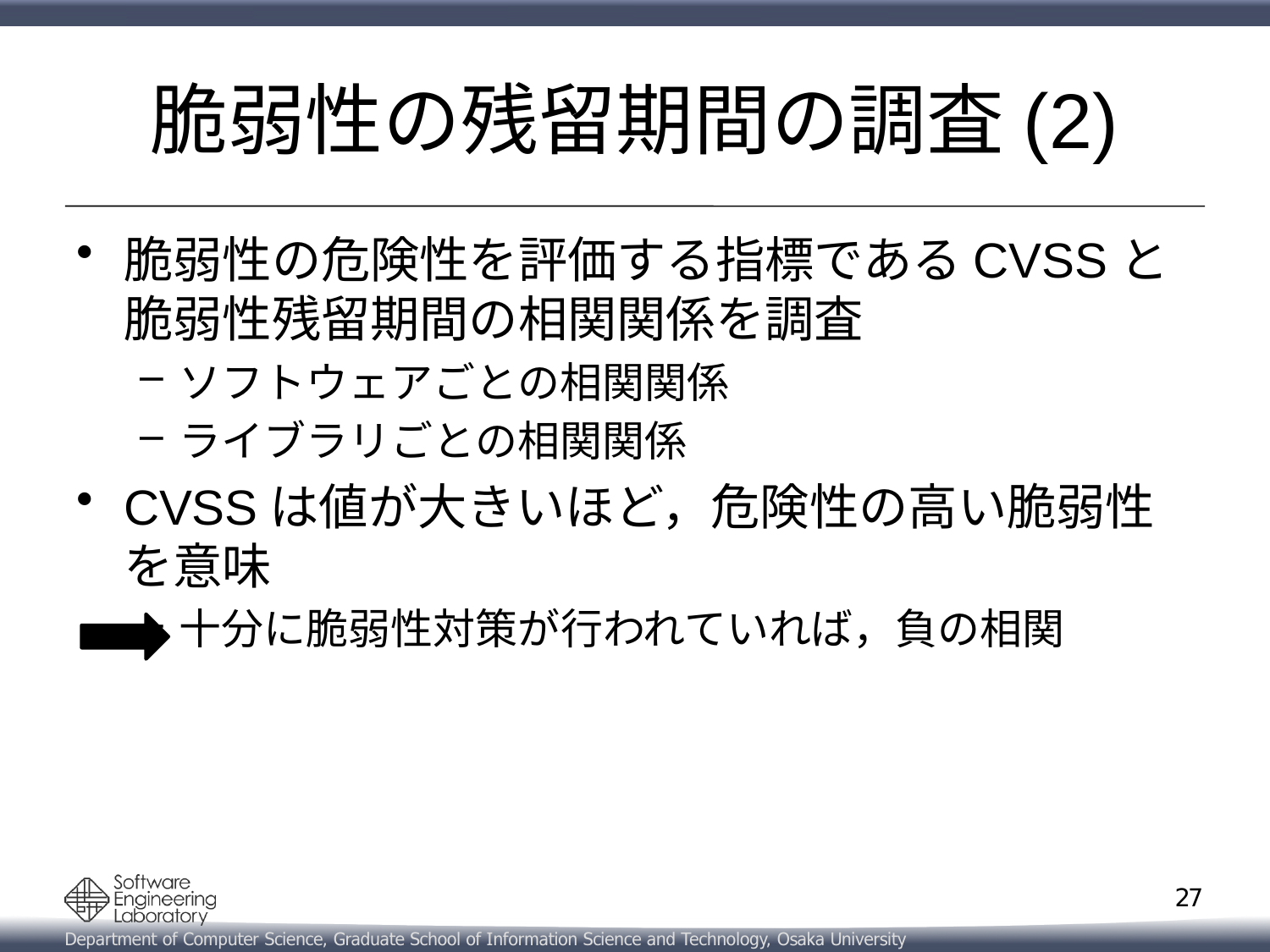

# 脆弱性の残留期間の調査(2)
脆弱性の危険性を評価する指標であるCVSSと脆弱性残留期間の相関関係を調査
ソフトウェアごとの相関関係
ライブラリごとの相関関係
CVSSは値が大きいほど，危険性の高い脆弱性を意味
十分に脆弱性対策が行われていれば，負の相関

27